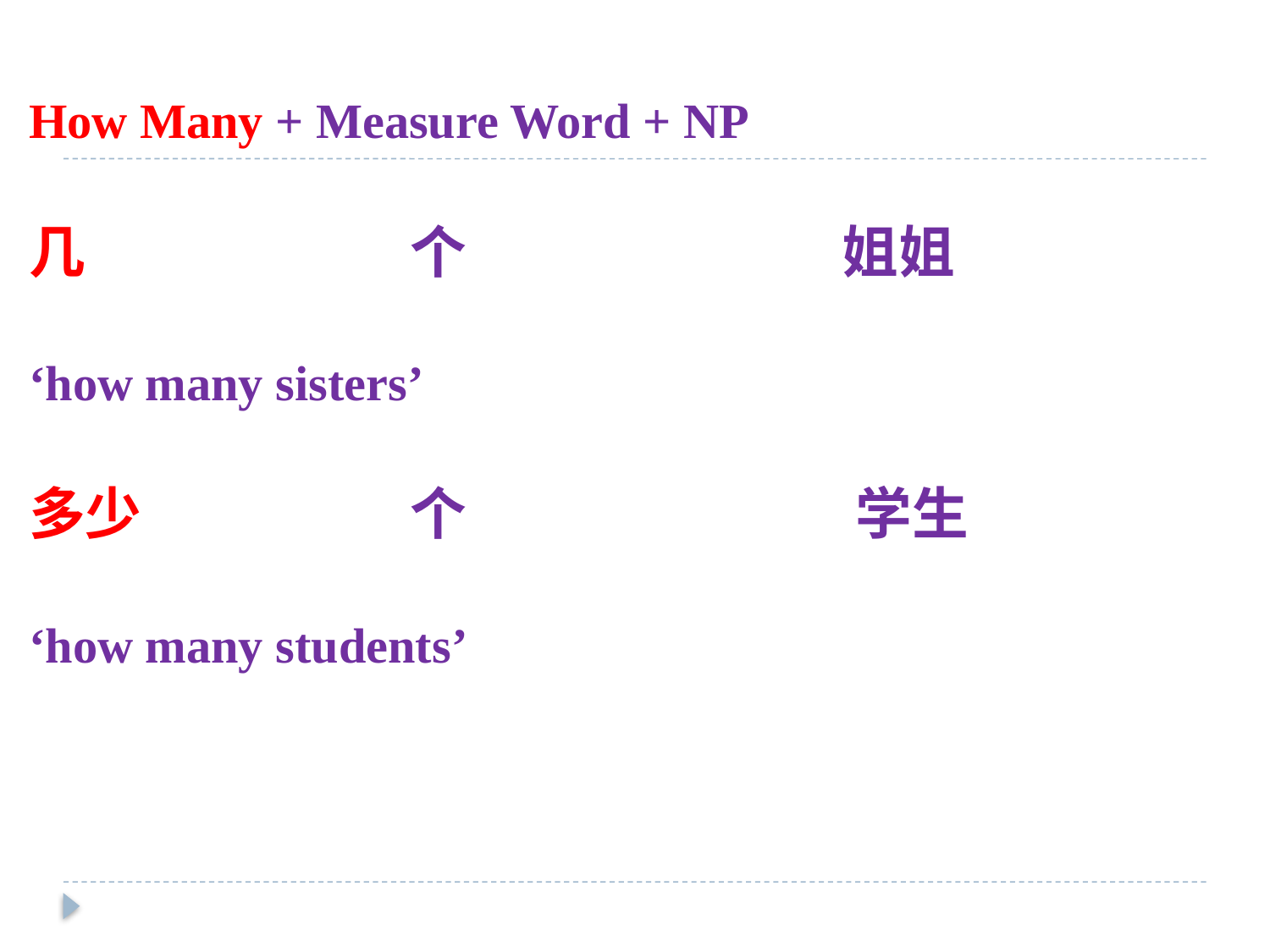

How Many + Measure Word + NP

几			个			    姐姐

‘how many sisters’

多少			个			     学生

‘how many students’